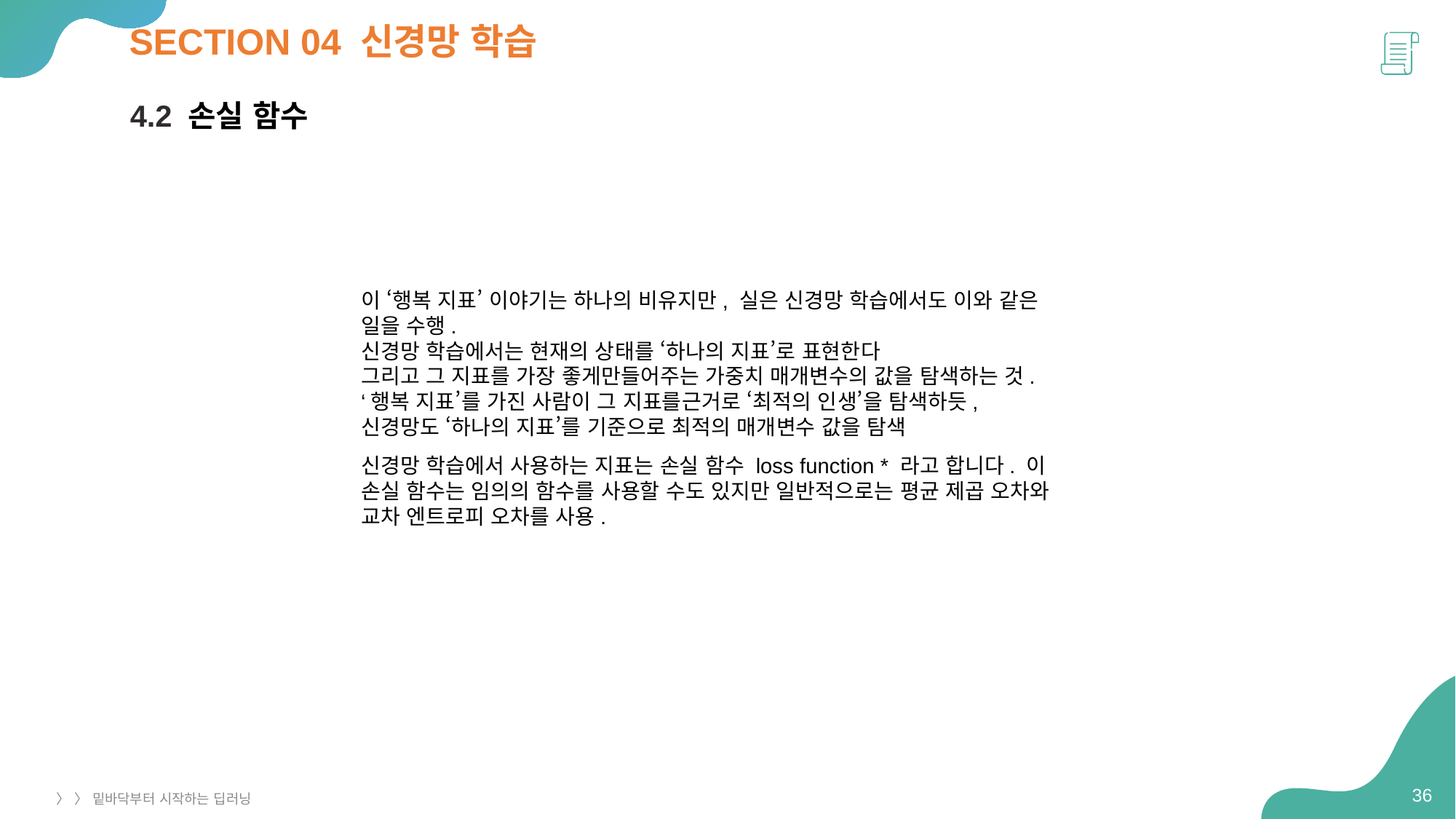

# SECTION 04 신경망 학습
4.2 손실 함수
이 ‘행복 지표’ 이야기는 하나의 비유지만, 실은 신경망 학습에서도 이와 같은 일을 수행.
신경망 학습에서는 현재의 상태를 ‘하나의 지표’로 표현한다
그리고 그 지표를 가장 좋게만들어주는 가중치 매개변수의 값을 탐색하는 것. ‘행복 지표’를 가진 사람이 그 지표를근거로 ‘최적의 인생’을 탐색하듯, 신경망도 ‘하나의 지표’를 기준으로 최적의 매개변수 값을 탐색
신경망 학습에서 사용하는 지표는 손실 함수 loss function * 라고 합니다. 이 손실 함수는 임의의 함수를 사용할 수도 있지만 일반적으로는 평균 제곱 오차와 교차 엔트로피 오차를 사용.
36
〉 〉 밑바닥부터 시작하는 딥러닝